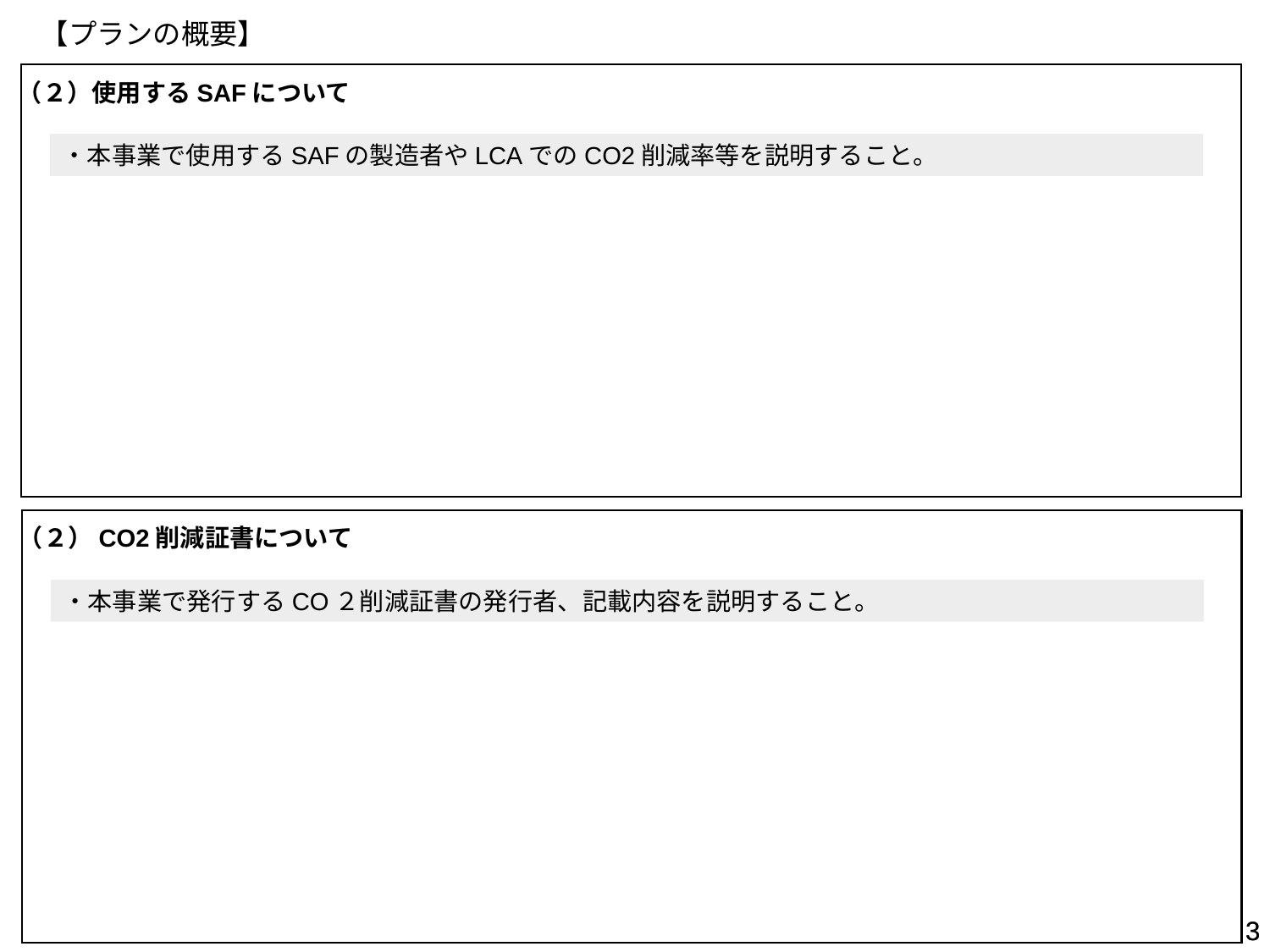

# 【プランの概要】

（２）使用するSAFについて
・本事業で使用するSAFの製造者やLCAでのCO2削減率等を説明すること。

（２）CO2削減証書について
・本事業で発行するCO２削減証書の発行者、記載内容を説明すること。
3
3